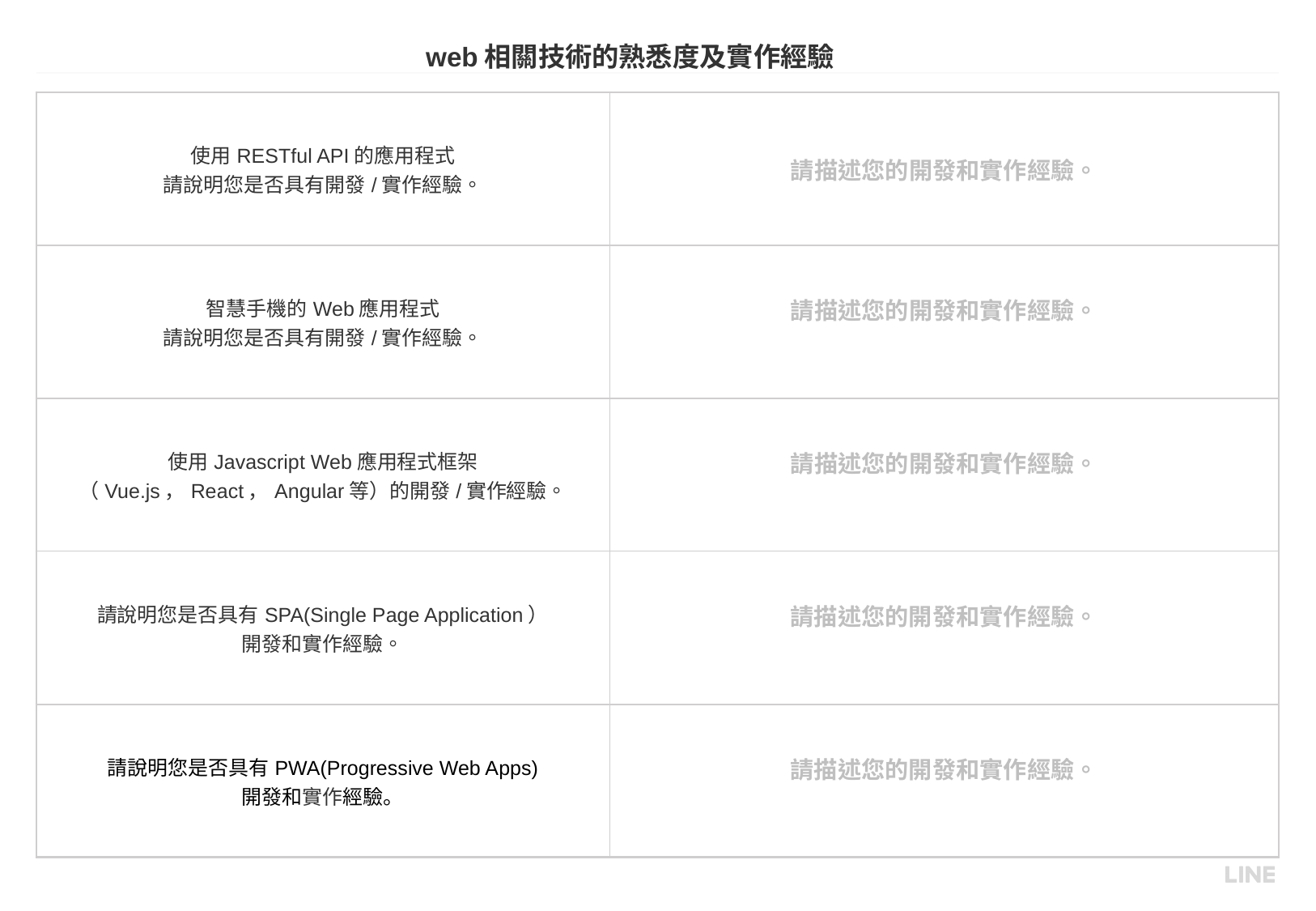

| 使用RESTful API的應用程式 請說明您是否具有開發/實作經驗。 | 請描述您的開發和實作經驗。 |
| --- | --- |
| 智慧手機的Web應用程式 請說明您是否具有開發/實作經驗。 | 請描述您的開發和實作經驗。 |
| --- | --- |
| 使用Javascript Web應用程式框架 （Vue.js，React，Angular等）的開發/實作經驗。 | 請描述您的開發和實作經驗。 |
| --- | --- |
| 請說明您是否具有SPA(Single Page Application） 開發和實作經驗。 | 請描述您的開發和實作經驗。 |
| --- | --- |
| 請說明您是否具有PWA(Progressive Web Apps) 開發和實作經驗。 | 請描述您的開發和實作經驗。 |
| --- | --- |